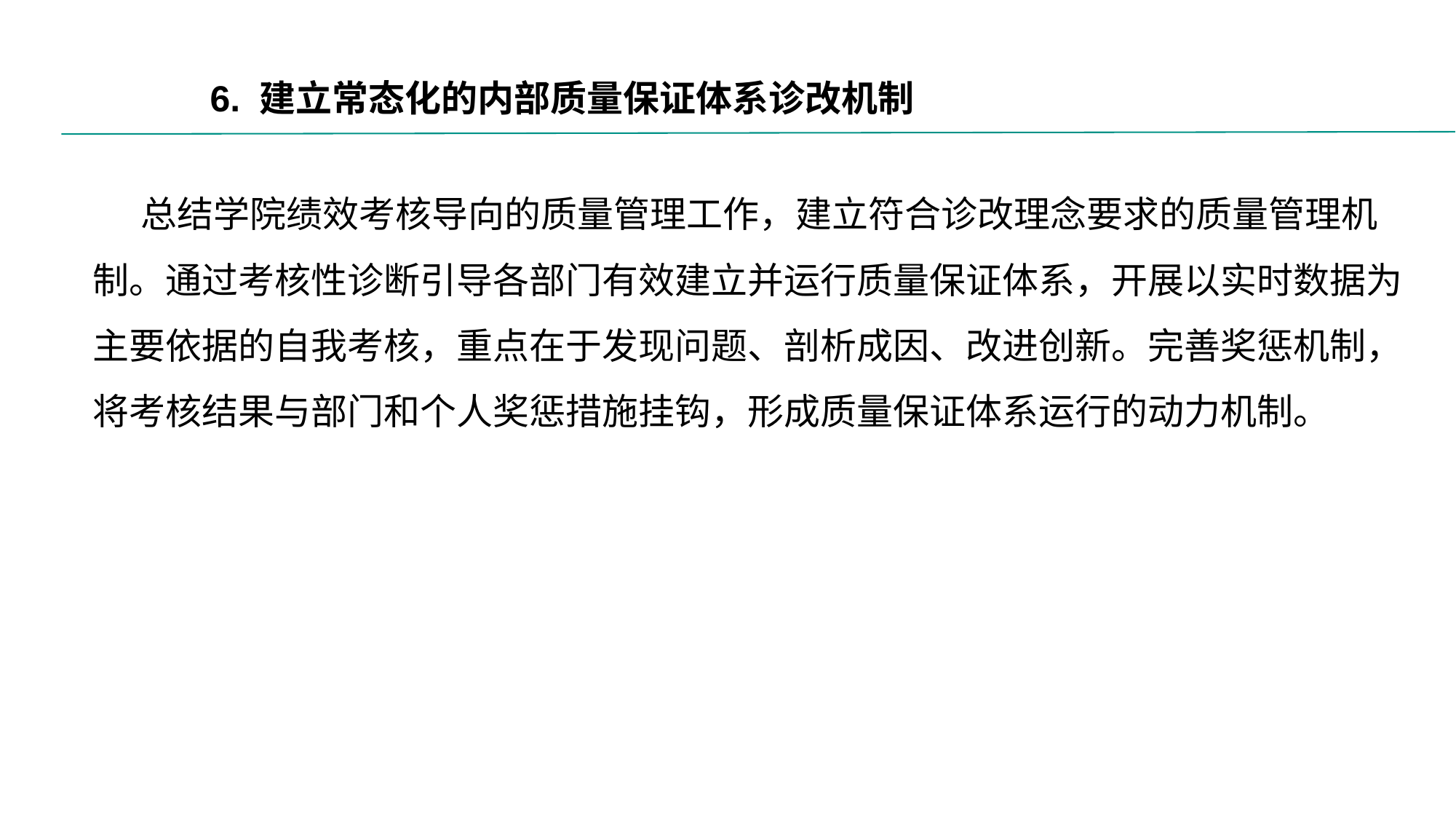

6. 建立常态化的内部质量保证体系诊改机制
    总结学院绩效考核导向的质量管理工作，建立符合诊改理念要求的质量管理机制。通过考核性诊断引导各部门有效建立并运行质量保证体系，开展以实时数据为主要依据的自我考核，重点在于发现问题、剖析成因、改进创新。完善奖惩机制，将考核结果与部门和个人奖惩措施挂钩，形成质量保证体系运行的动力机制。